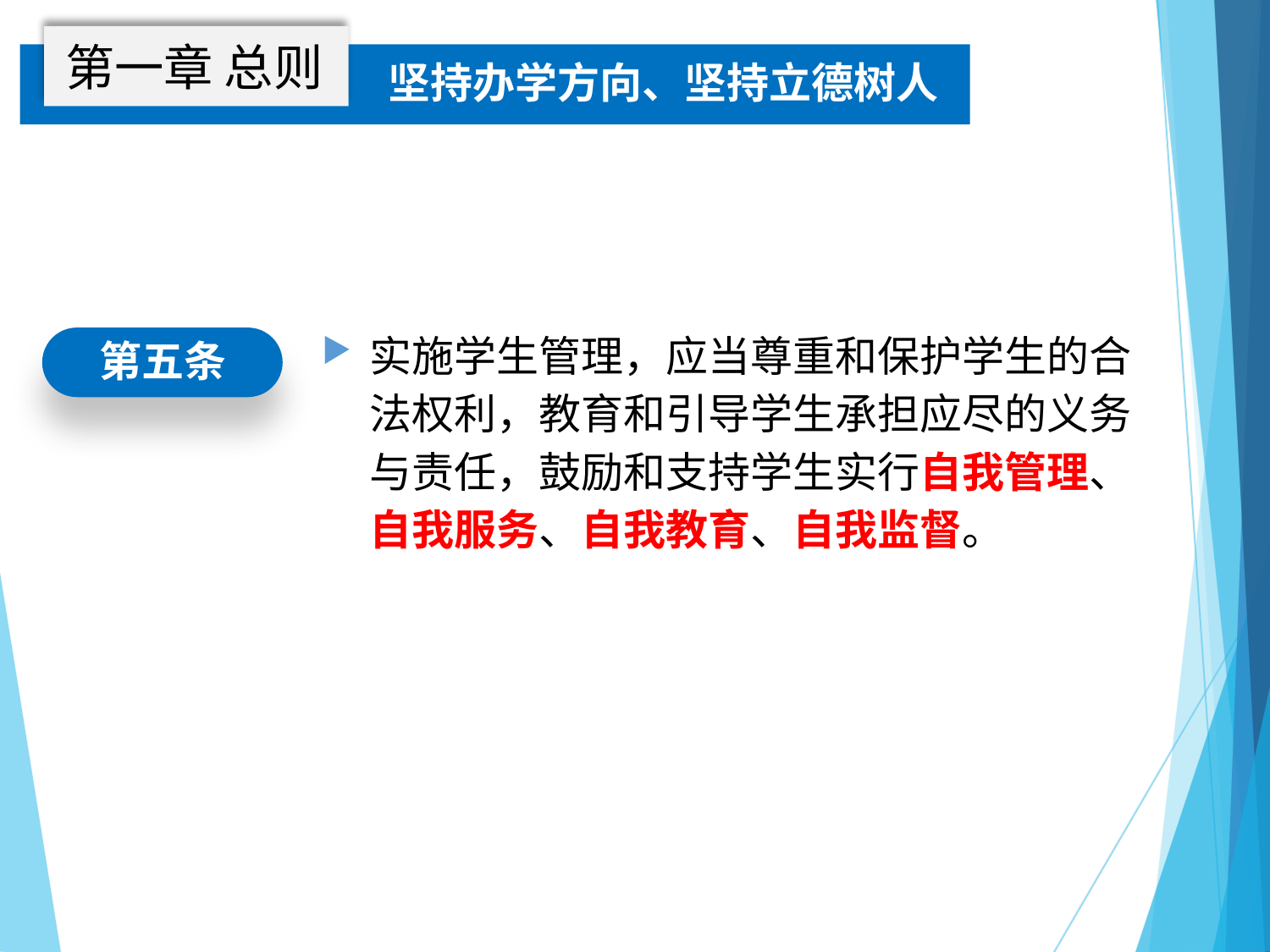

第一章 总则
坚持办学方向、坚持立德树人
实施学生管理，应当尊重和保护学生的合法权利，教育和引导学生承担应尽的义务与责任，鼓励和支持学生实行自我管理、自我服务、自我教育、自我监督。
第五条